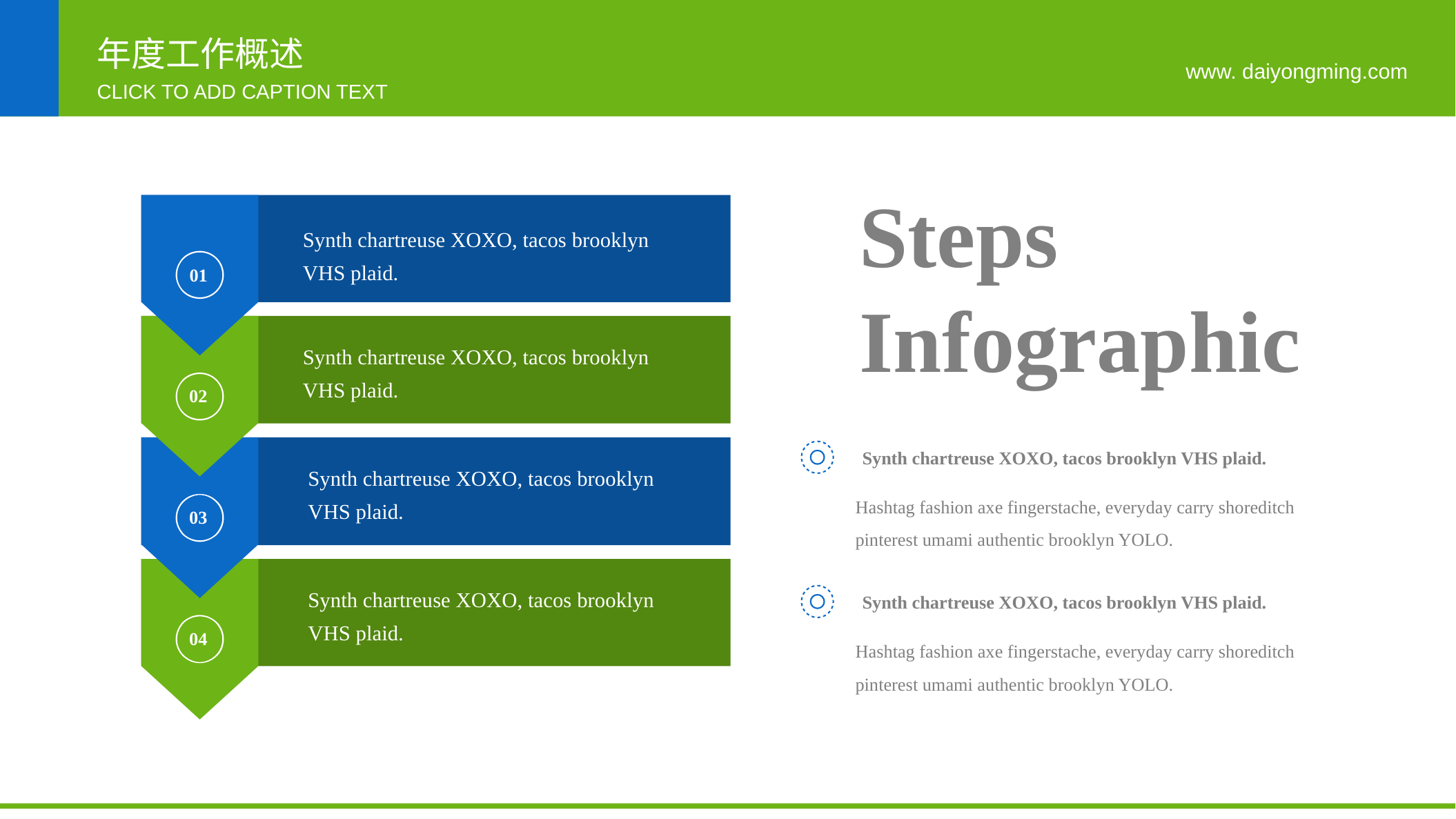

年度工作概述
www. daiyongming.com
CLICK TO ADD CAPTION TEXT
Steps
Infographic

Synth chartreuse XOXO, tacos brooklyn VHS plaid.

01

Synth chartreuse XOXO, tacos brooklyn VHS plaid.

02

Synth chartreuse XOXO, tacos brooklyn VHS plaid.

03

Synth chartreuse XOXO, tacos brooklyn VHS plaid.
Hashtag fashion axe fingerstache, everyday carry shoreditch pinterest umami authentic brooklyn YOLO.

Synth chartreuse XOXO, tacos brooklyn VHS plaid.

04

Synth chartreuse XOXO, tacos brooklyn VHS plaid.
Hashtag fashion axe fingerstache, everyday carry shoreditch pinterest umami authentic brooklyn YOLO.